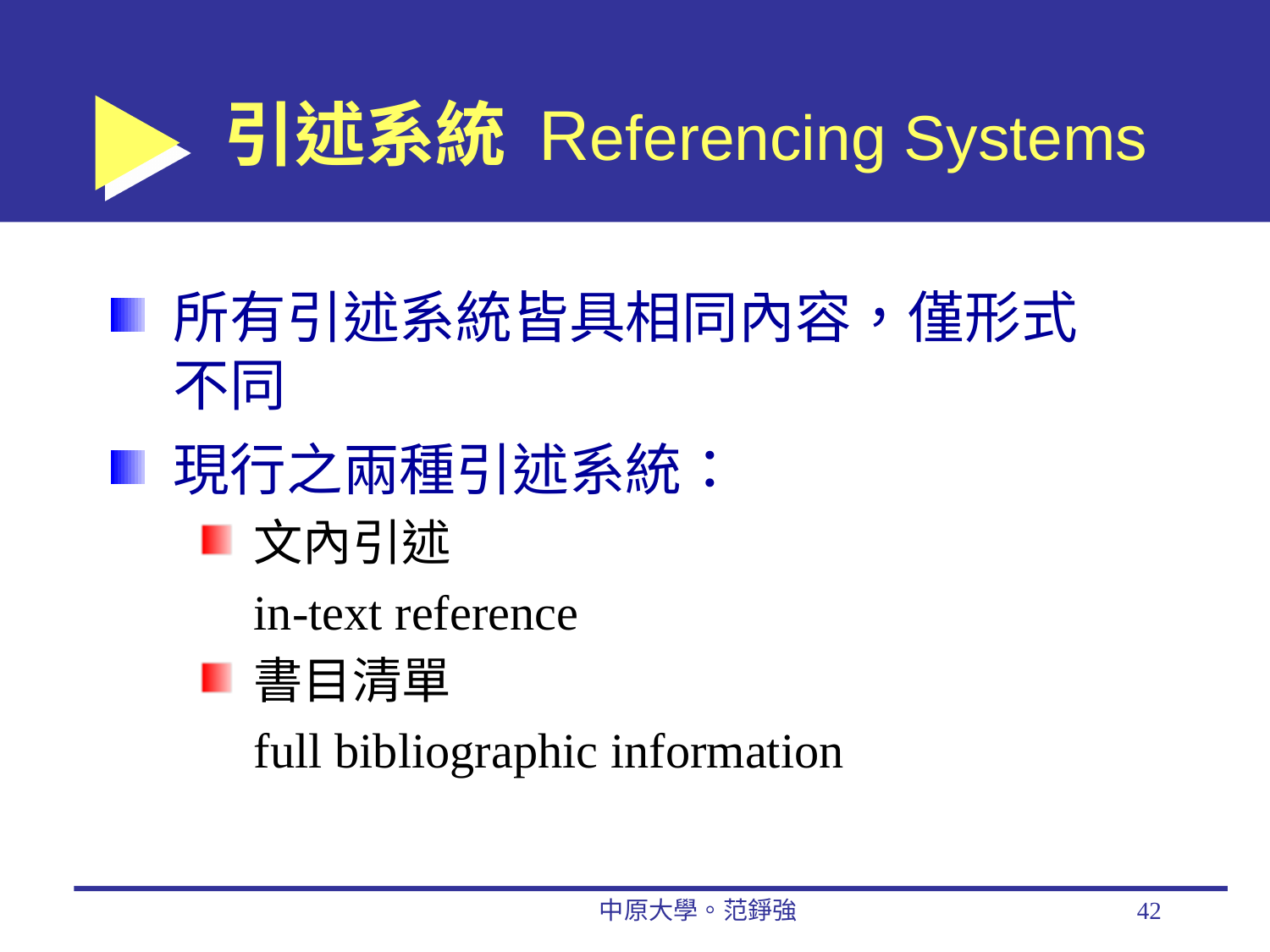

# 引述系統 Referencing Systems
所有引述系統皆具相同內容，僅形式不同
現行之兩種引述系統：
文內引述
	in-text reference
書目清單
	full bibliographic information
中原大學。范錚強
42